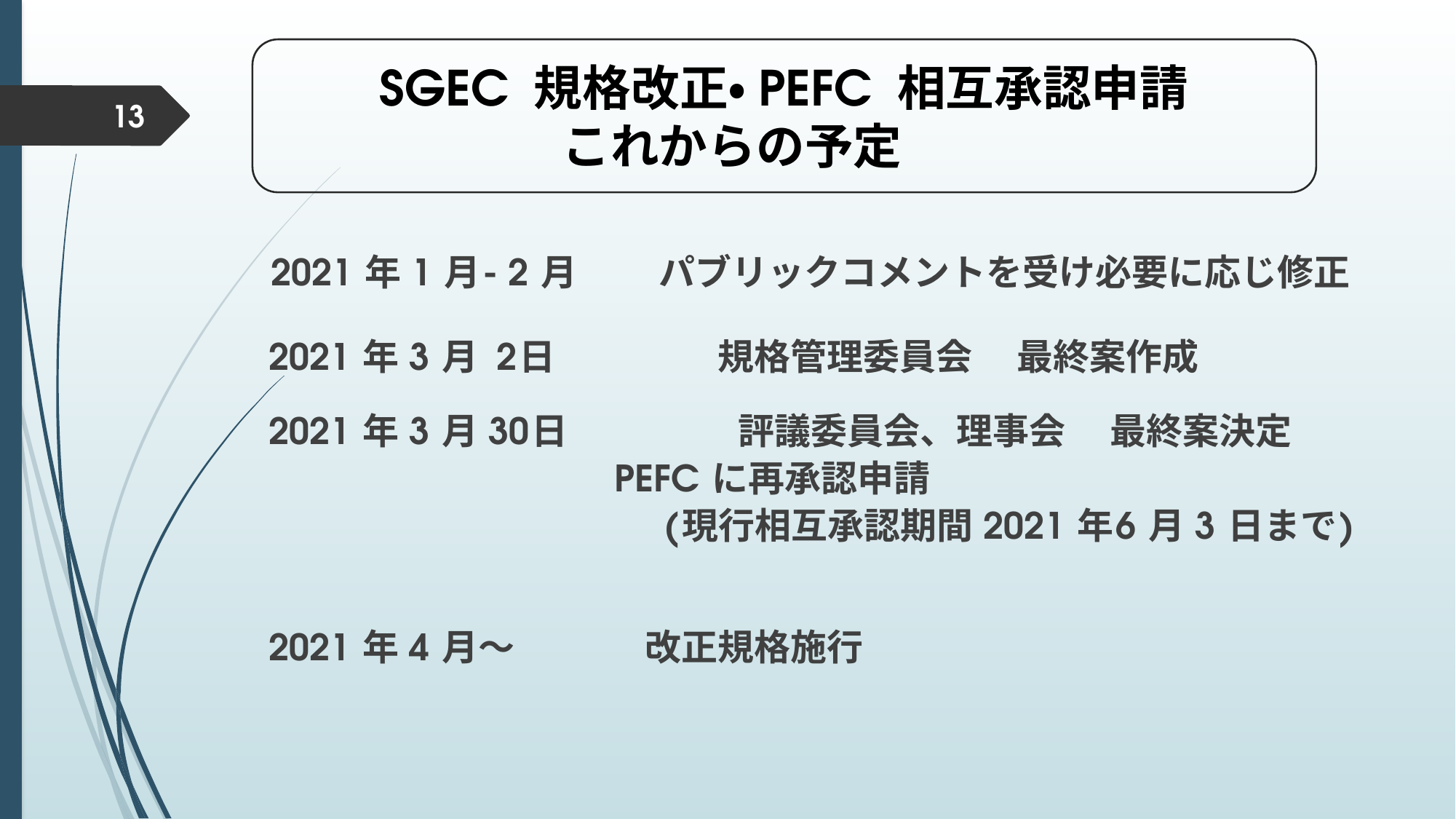

SGEC 規格改正・PEFC 相互承認申請
　　　　　　これからの予定
13

 2021 年 1 月- 2 月　　 パブリックコメントを受け必要に応じ修正

 2021 年 3 月  2日　　　　  規格管理委員会　 最終案作成

 2021 年 3 月 30日　　　　   評議委員会、理事会 　最終案決定
                          　　　   PEFC に再承認申請
    　　　　　　　　　　(現行相互承認期間 2021 年6 月 3 日まで)

 2021 年 4 月～　　       改正規格施行